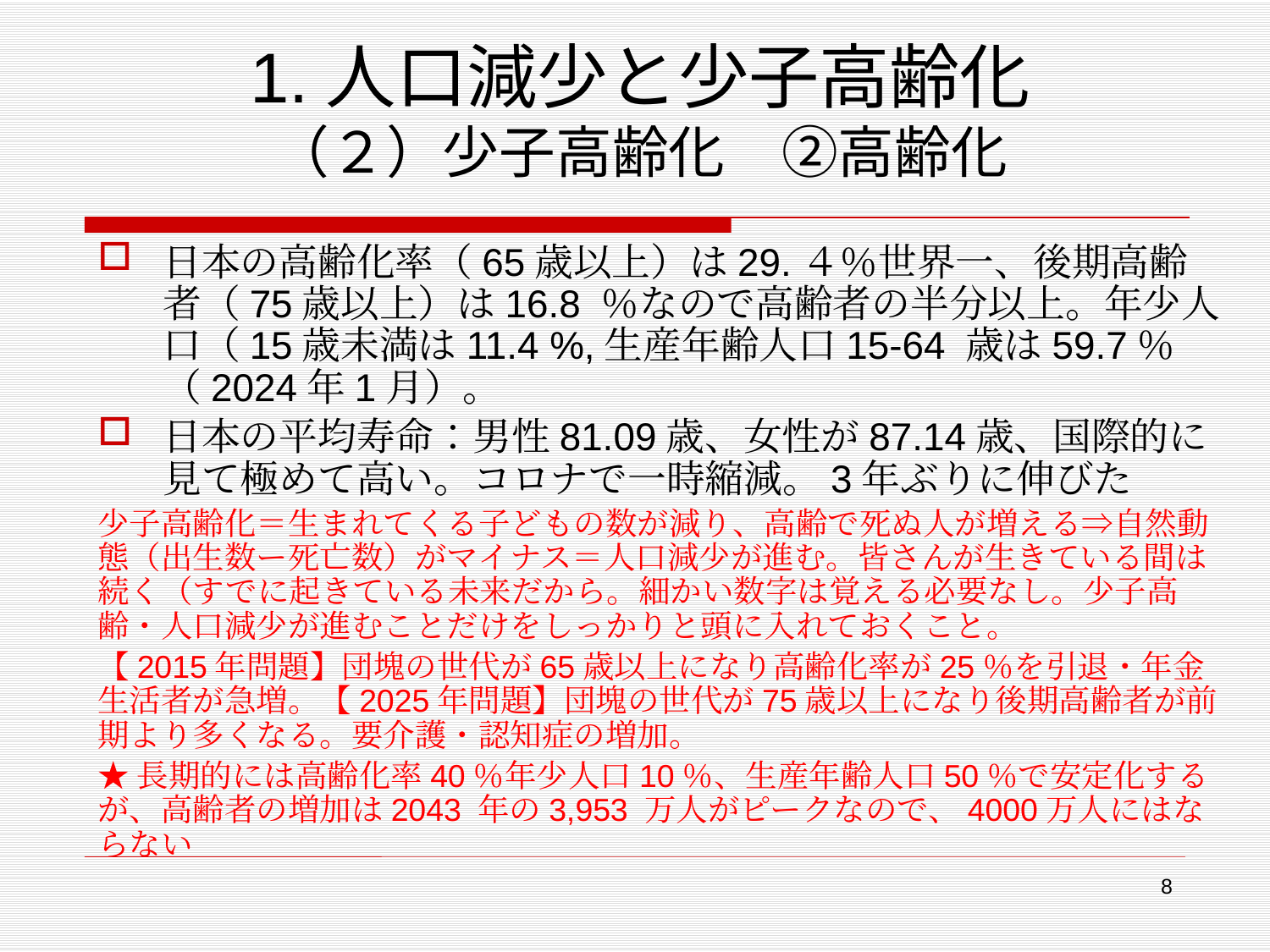

# 1.人口減少と少子高齢化 （２）少子高齢化　②高齢化
日本の高齢化率（65歳以上）は29.４％世界一、後期高齢者（75歳以上）は16.8 ％なので高齢者の半分以上。年少人口（15歳未満は11.4 %,生産年齢人口15-64 歳は59.7％（2024年1月）。
日本の平均寿命：男性81.09歳、女性が87.14歳、国際的に見て極めて高い。コロナで一時縮減。3年ぶりに伸びた
少子高齢化＝生まれてくる子どもの数が減り、高齢で死ぬ人が増える⇒自然動態（出生数ー死亡数）がマイナス＝人口減少が進む。皆さんが生きている間は続く（すでに起きている未来だから。細かい数字は覚える必要なし。少子高齢・人口減少が進むことだけをしっかりと頭に入れておくこと。
【2015年問題】団塊の世代が65歳以上になり高齢化率が25％を引退・年金生活者が急増。【2025年問題】団塊の世代が75歳以上になり後期高齢者が前期より多くなる。要介護・認知症の増加。
★長期的には高齢化率40％年少人口10％、生産年齢人口50％で安定化するが、高齢者の増加は2043 年の3,953 万人がピークなので、4000万人にはならない

8